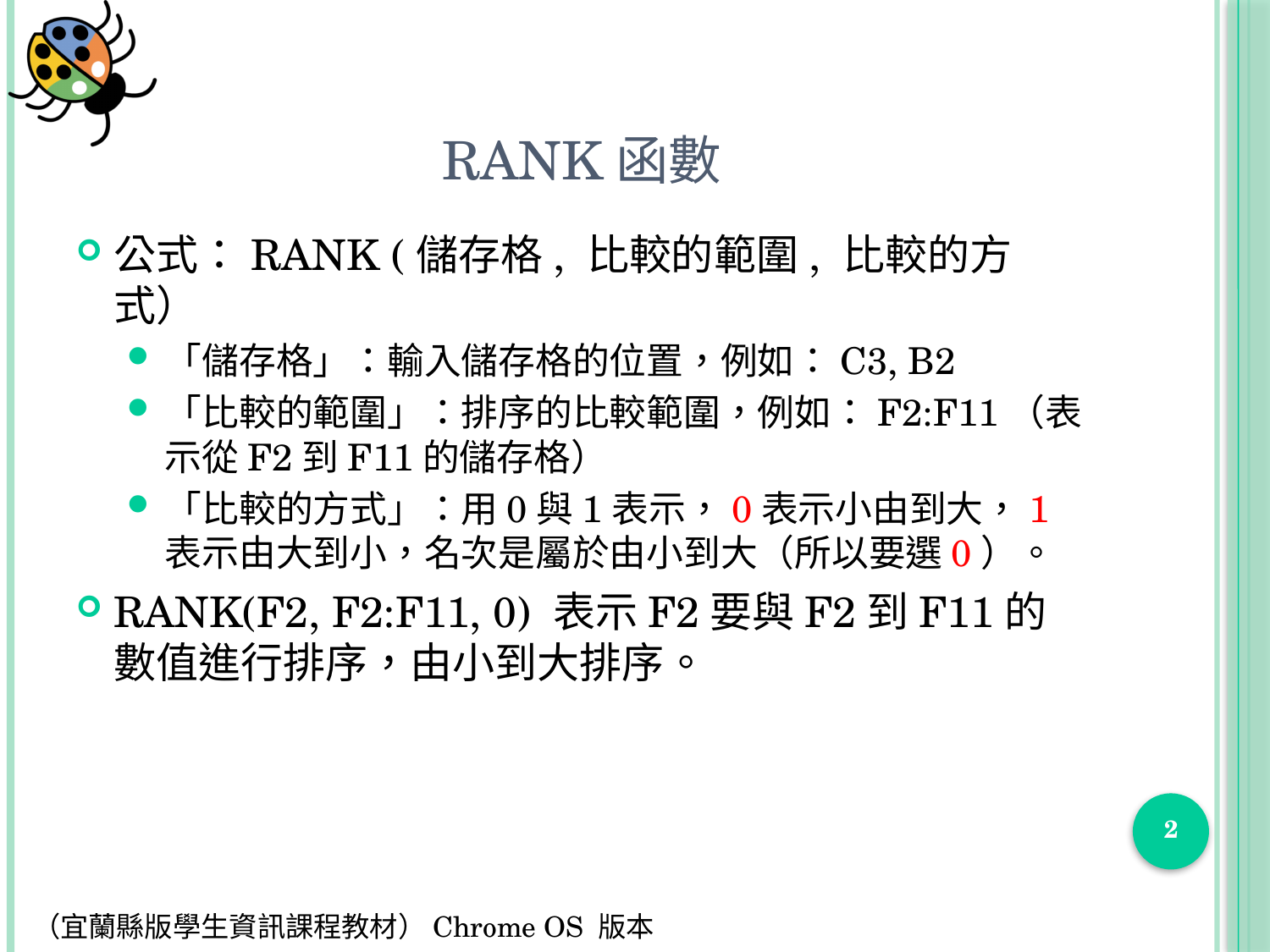

# RANK函數
公式：RANK (儲存格, 比較的範圍, 比較的方式）
「儲存格」：輸入儲存格的位置，例如：C3, B2
「比較的範圍」：排序的比較範圍，例如：F2:F11（表示從F2到F11的儲存格）
「比較的方式」：用0與1表示，0表示小由到大，1表示由大到小，名次是屬於由小到大（所以要選0）。
RANK(F2, F2:F11, 0) 表示F2要與F2到F11的數值進行排序，由小到大排序。
2